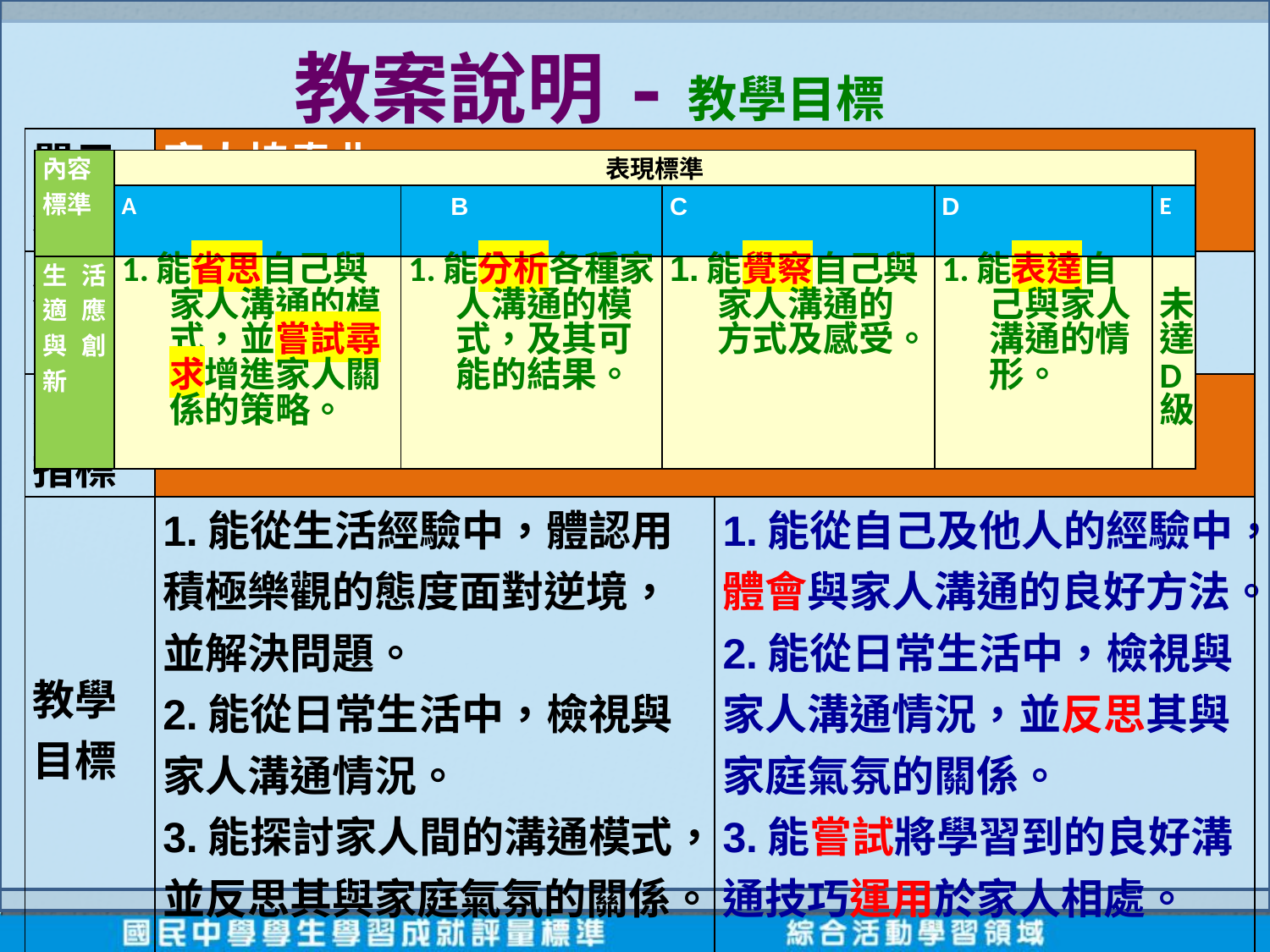

# 教案說明-教學目標

| 單元名稱 | 家人協奏曲 〈改編康軒版七下第三主題第二單元〉 |  |  |  |
| --- | --- | --- | --- | --- |
| 適用年級 | 七年級 | 教學節數 |  | 5節 |
| 能力指標 | 2-4-5 覺察自己與家人溝通的方式，增進經營家庭生活能力。 |  |  |  |
| 教學目標 | 1.能從生活經驗中，體認用積極樂觀的態度面對逆境，並解決問題。 2.能從日常生活中，檢視與家人溝通情況。 3.能探討家人間的溝通模式，並反思其與家庭氣氛的關係。 |  | 1.能從自己及他人的經驗中，體會與家人溝通的良好方法。 2.能從日常生活中，檢視與家人溝通情況，並反思其與家庭氣氛的關係。 3.能嘗試將學習到的良好溝通技巧運用於家人相處。 |  |
| 內容標準 | 表現標準 |  |  |  |  |
| --- | --- | --- | --- | --- | --- |
|  | A | B | C | D | E |
| 生活適應與創新 | 1.能省思自己與家人溝通的模式，並嘗試尋求增進家人關係的策略。 | 1.能分析各種家人溝通的模式，及其可能的結果。 | 1.能覺察自己與家人溝通的方式及感受。 | 1.能表達自己與家人溝通的情形。 | 未 達 D 級 |